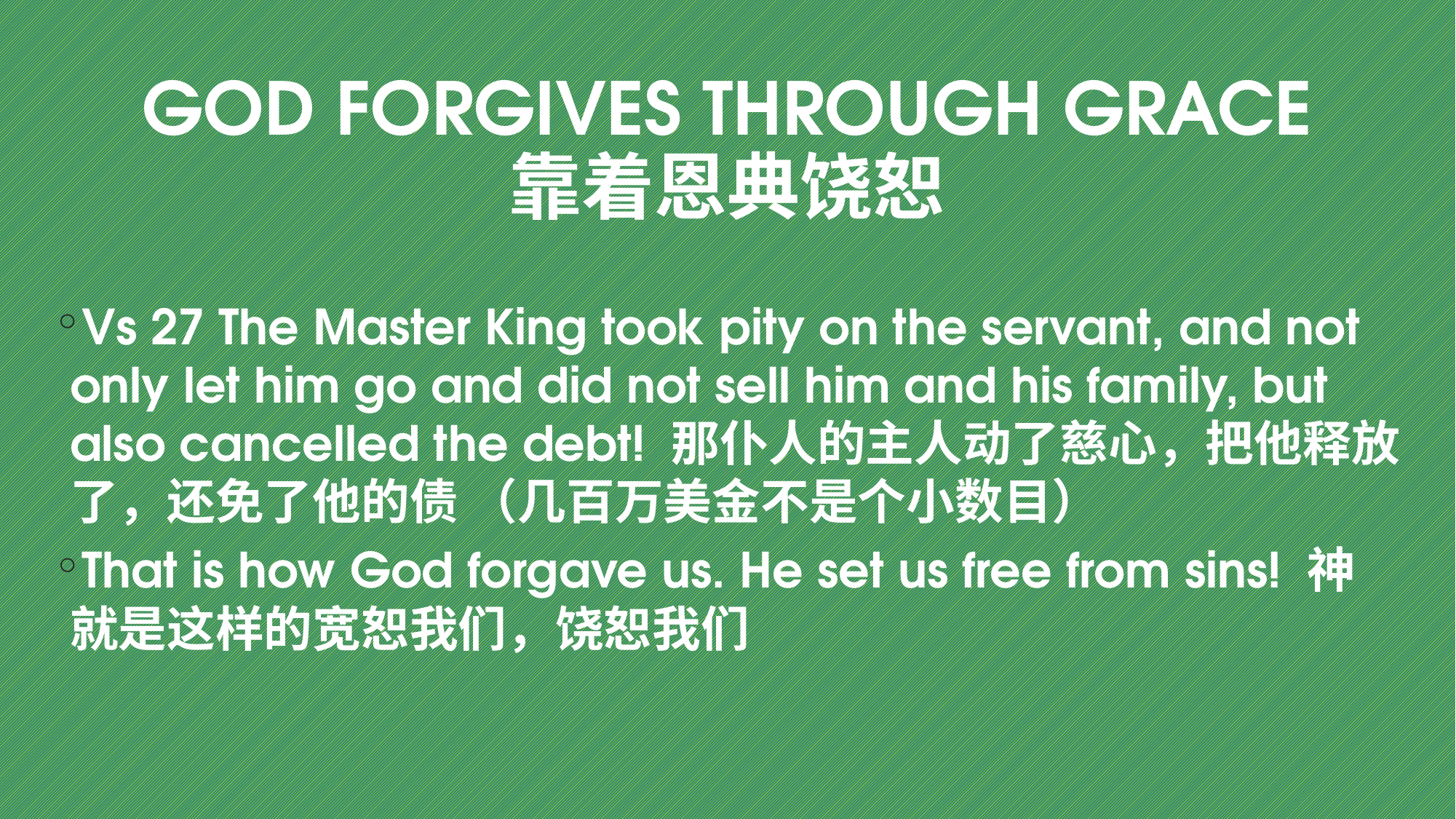

# GOD FORGIVES THROUGH GRACE 靠着恩典饶恕
Vs 27 The Master King took pity on the servant, and not only let him go and did not sell him and his family, but also cancelled the debt! 那仆人的主人动了慈心，把他释放了，还免了他的债 （几百万美金不是个小数目）
That is how God forgave us. He set us free from sins! 神就是这样的宽恕我们，饶恕我们